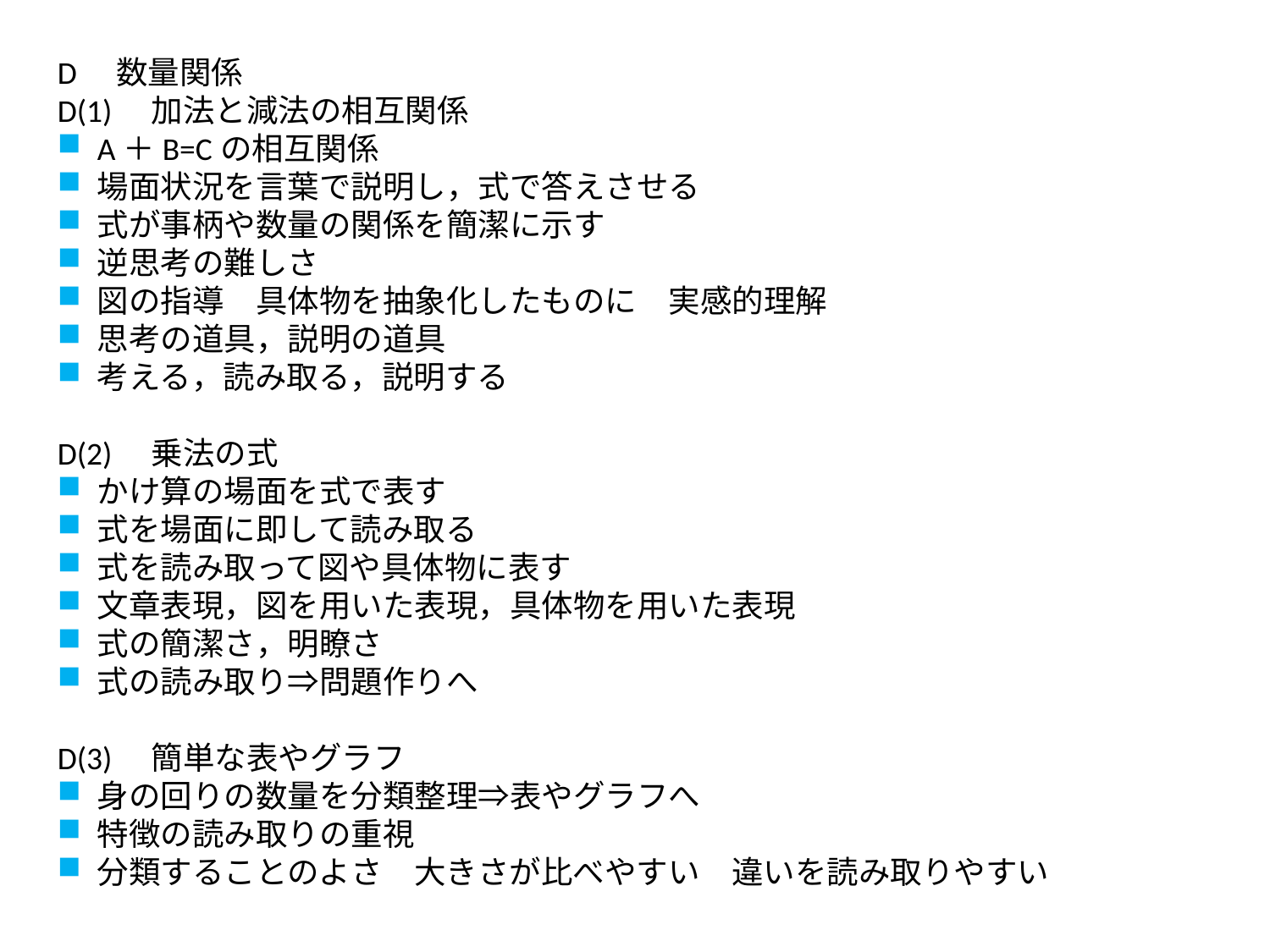

D　数量関係
D(1)　加法と減法の相互関係
A＋B=Cの相互関係
場面状況を言葉で説明し，式で答えさせる
式が事柄や数量の関係を簡潔に示す
逆思考の難しさ
図の指導　具体物を抽象化したものに　実感的理解
思考の道具，説明の道具
考える，読み取る，説明する

D(2)　乗法の式
かけ算の場面を式で表す
式を場面に即して読み取る
式を読み取って図や具体物に表す
文章表現，図を用いた表現，具体物を用いた表現
式の簡潔さ，明瞭さ
式の読み取り⇒問題作りへ

D(3)　簡単な表やグラフ
身の回りの数量を分類整理⇒表やグラフへ
特徴の読み取りの重視
分類することのよさ　大きさが比べやすい　違いを読み取りやすい